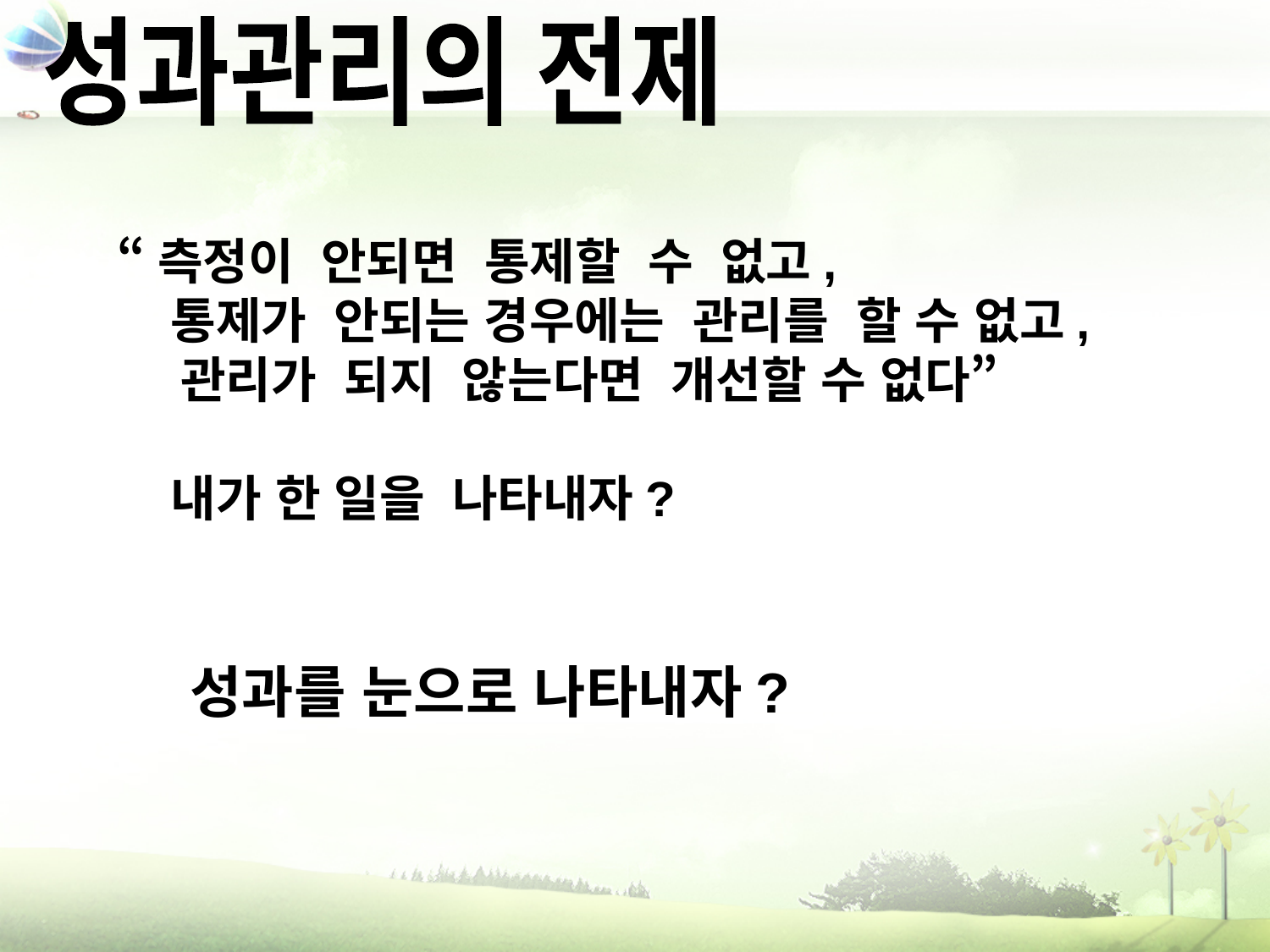

성과관리의 전제

“측정이  안되면  통제할  수  없고,
   통제가  안되는 경우에는  관리를  할 수 없고,  관리가  되지  않는다면  개선할 수 없다”

   내가 한 일을  나타내자?

성과를 눈으로 나타내자??